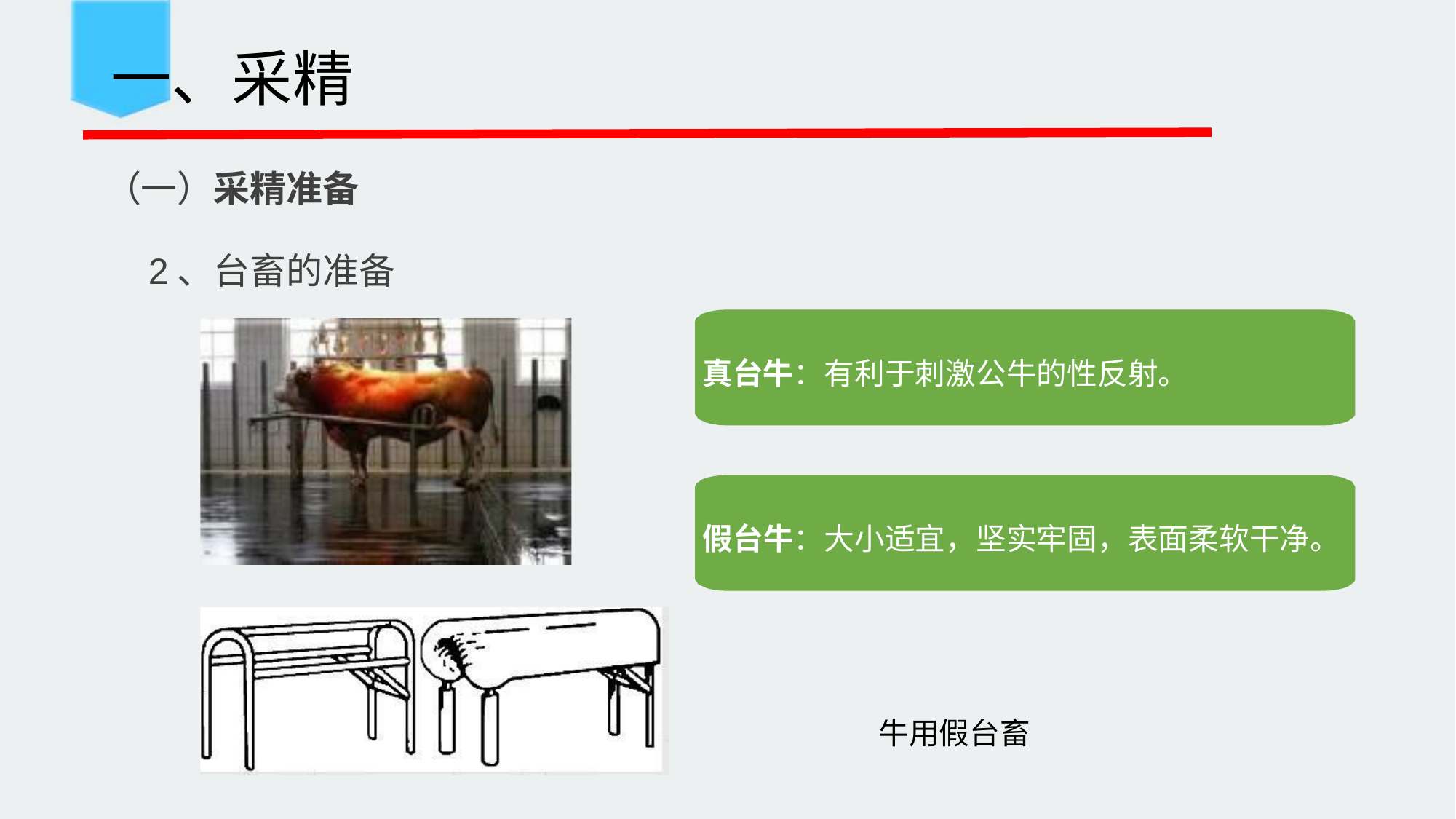

一、采精
  （一）采精准备

2、台畜的准备

真台牛：有利于刺激公牛的性反射。

假台牛：大小适宜，坚实牢固，表面柔软干净。

牛用假台畜